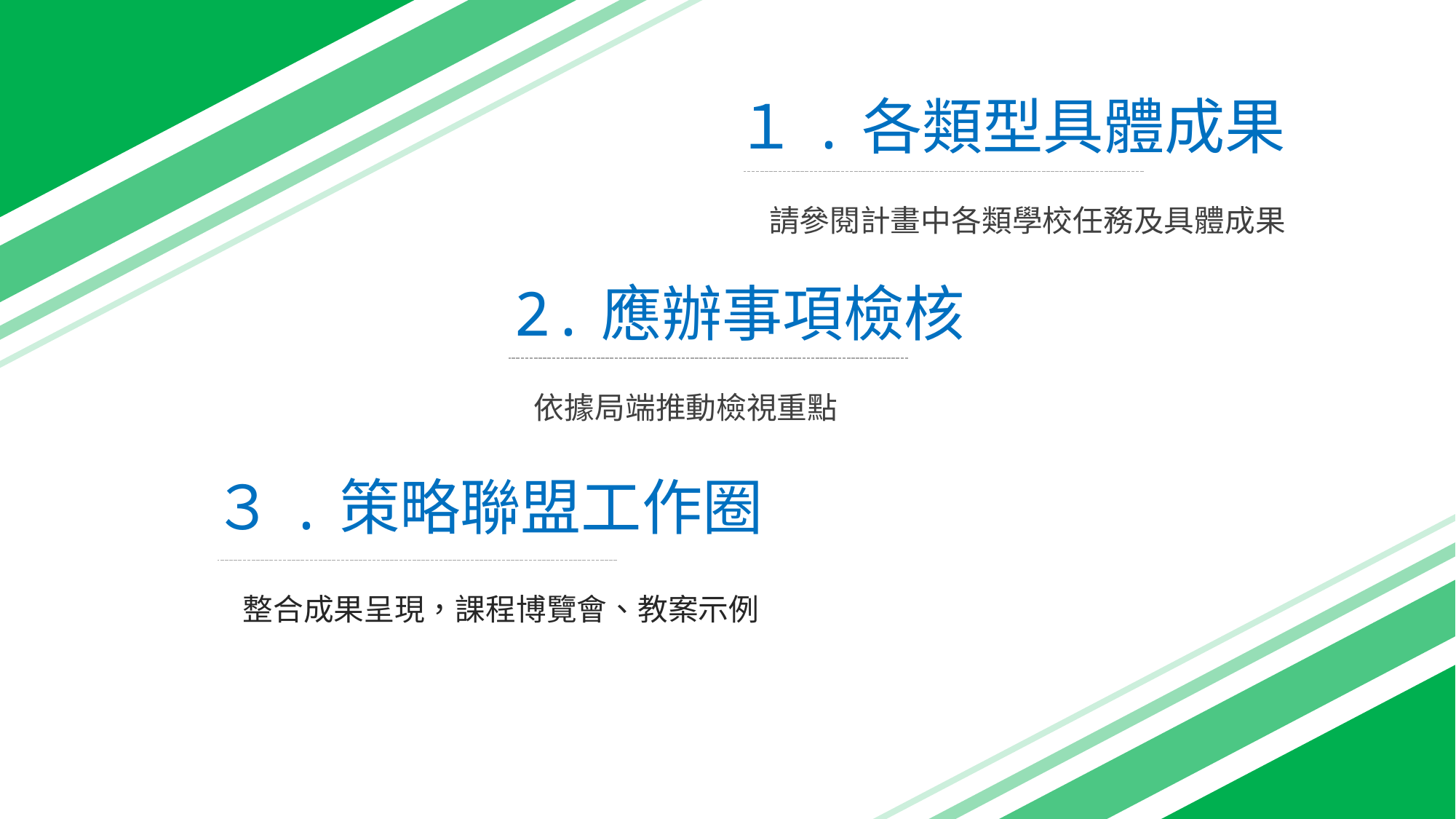

１.各類型具體成果
請參閱計畫中各類學校任務及具體成果
2.應辦事項檢核
依據局端推動檢視重點
３.策略聯盟工作圈
整合成果呈現，課程博覽會、教案示例